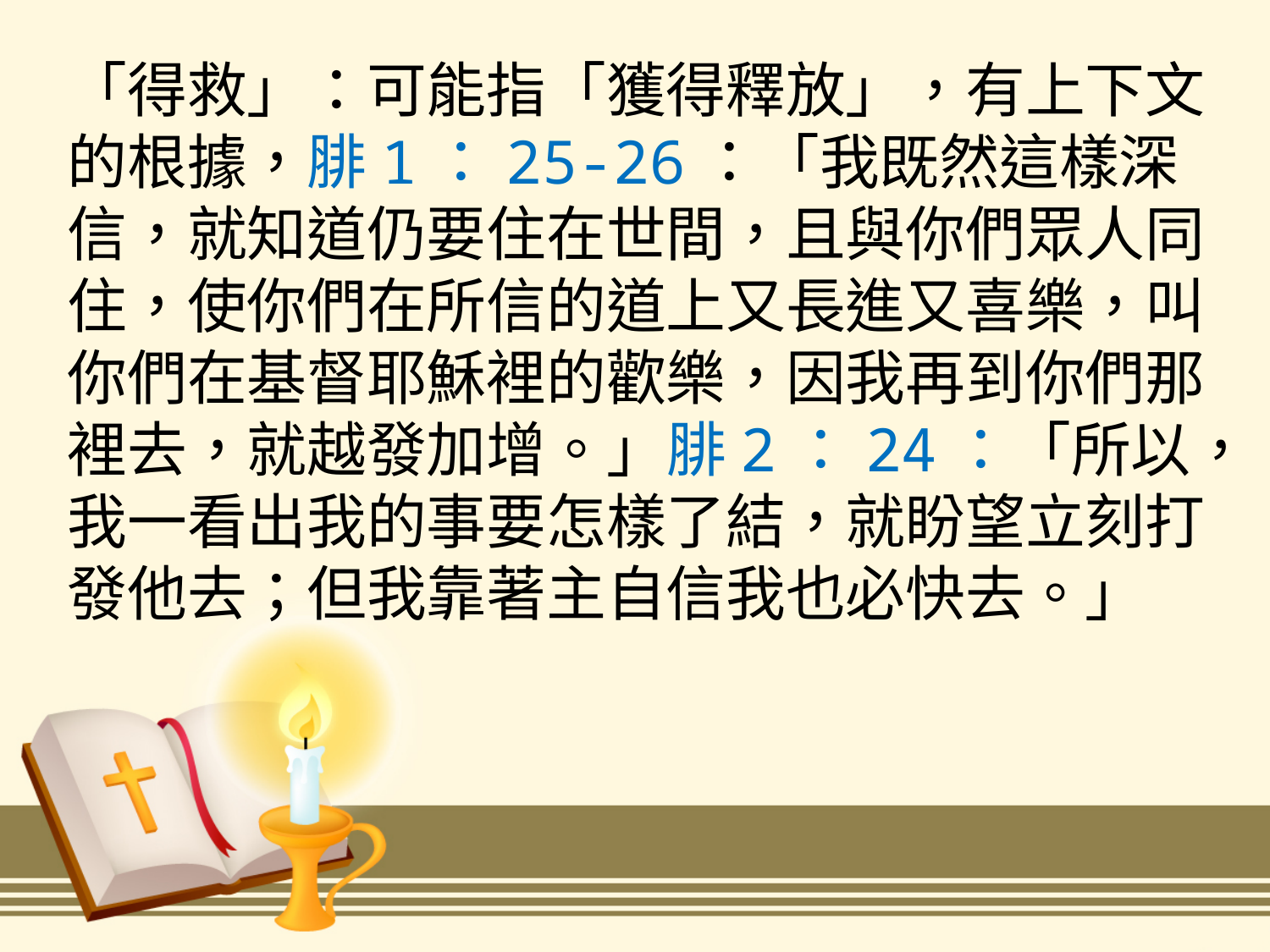

「得救」：可能指「獲得釋放」，有上下文的根據，腓1：25-26：「我既然這樣深信，就知道仍要住在世間，且與你們眾人同住，使你們在所信的道上又長進又喜樂，叫你們在基督耶穌裡的歡樂，因我再到你們那裡去，就越發加增。」腓2：24：「所以，我一看出我的事要怎樣了結，就盼望立刻打發他去；但我靠著主自信我也必快去。」